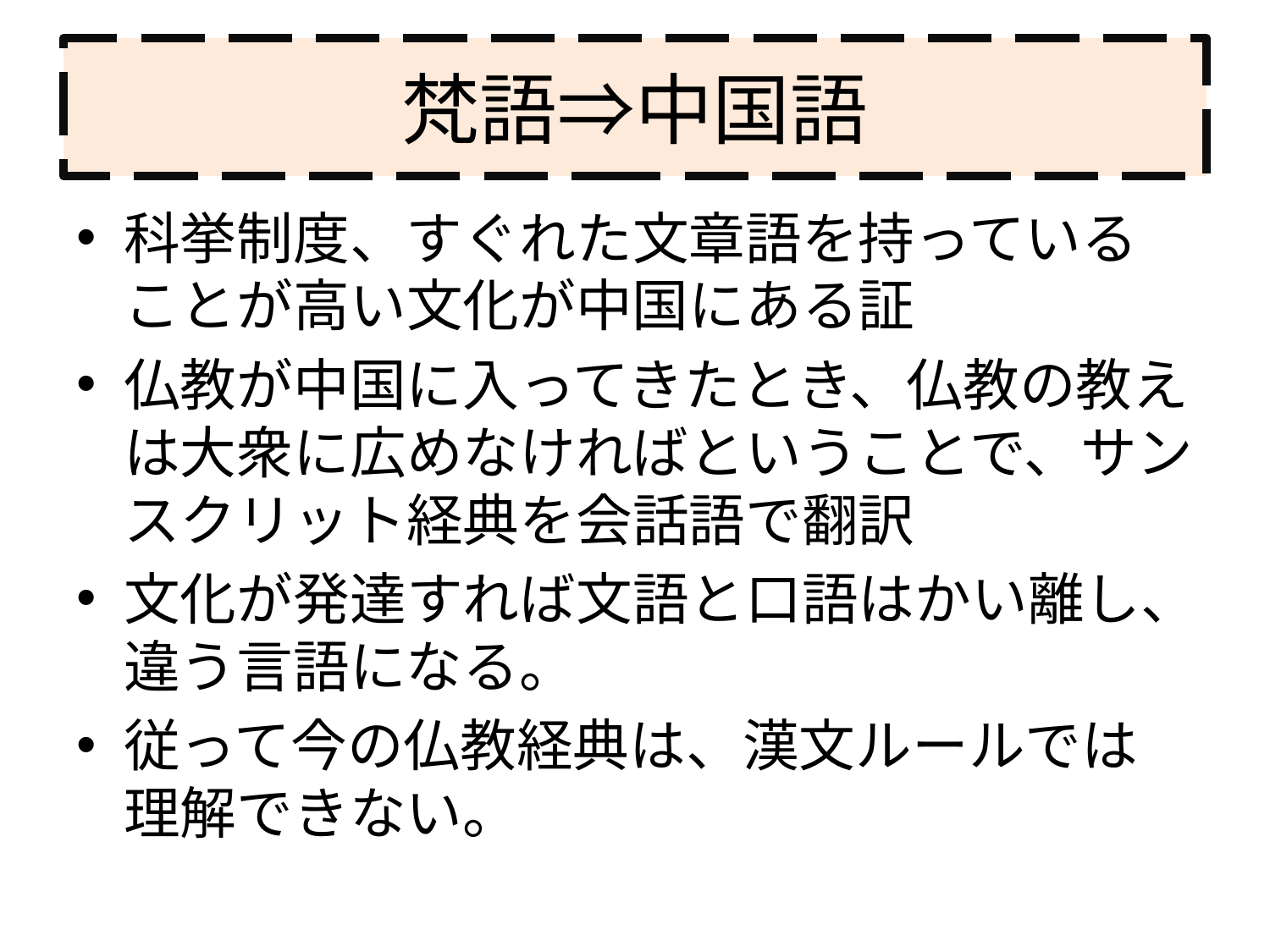

# 梵語⇒中国語
科挙制度、すぐれた文章語を持っていることが高い文化が中国にある証
仏教が中国に入ってきたとき、仏教の教えは大衆に広めなければということで、サンスクリット経典を会話語で翻訳
文化が発達すれば文語と口語はかい離し、違う言語になる。
従って今の仏教経典は、漢文ルールでは理解できない。